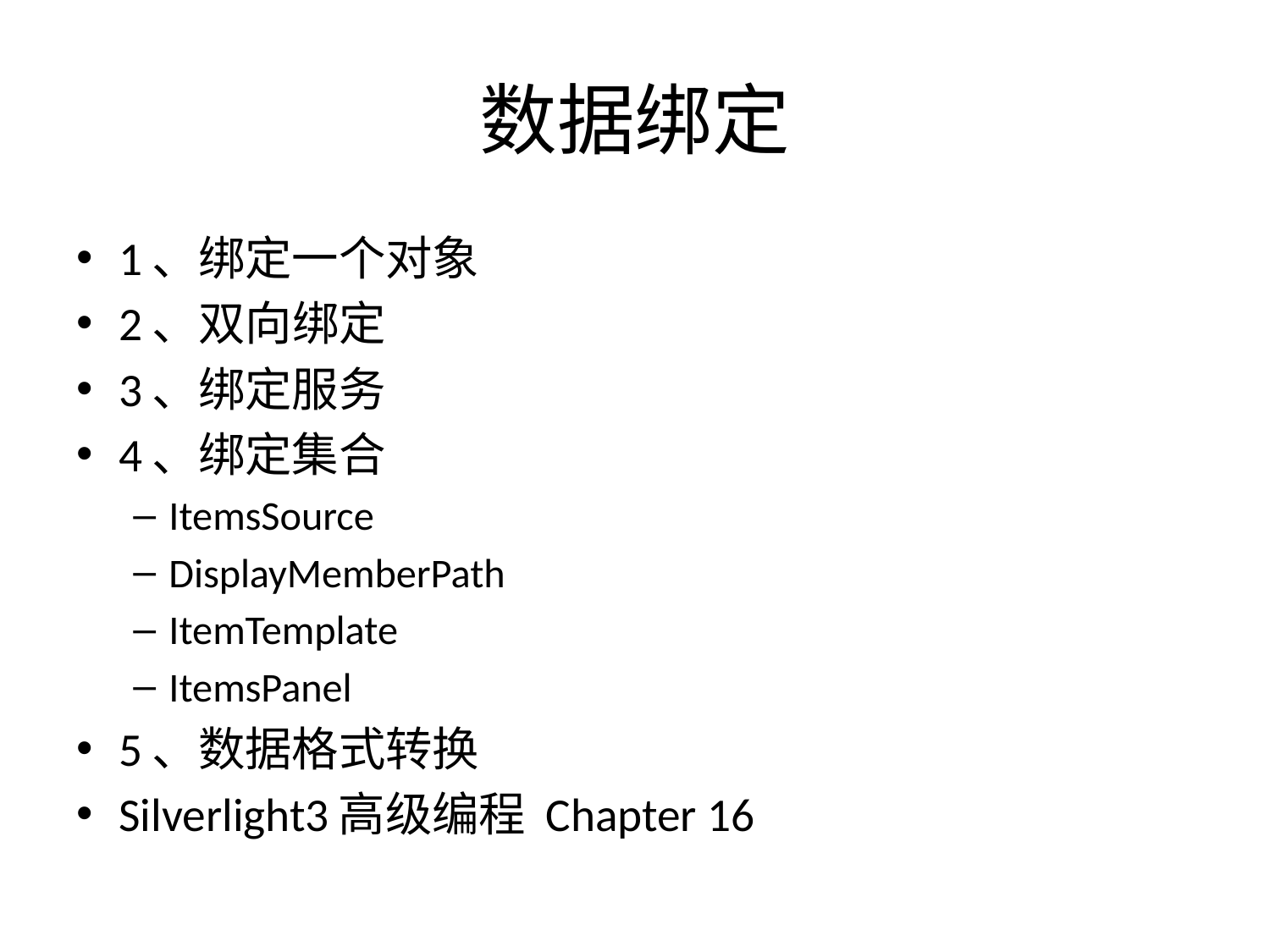

# 数据绑定
1、绑定一个对象
2、双向绑定
3、绑定服务
4、绑定集合
ItemsSource
DisplayMemberPath
ItemTemplate
ItemsPanel
5、数据格式转换
Silverlight3高级编程 Chapter 16